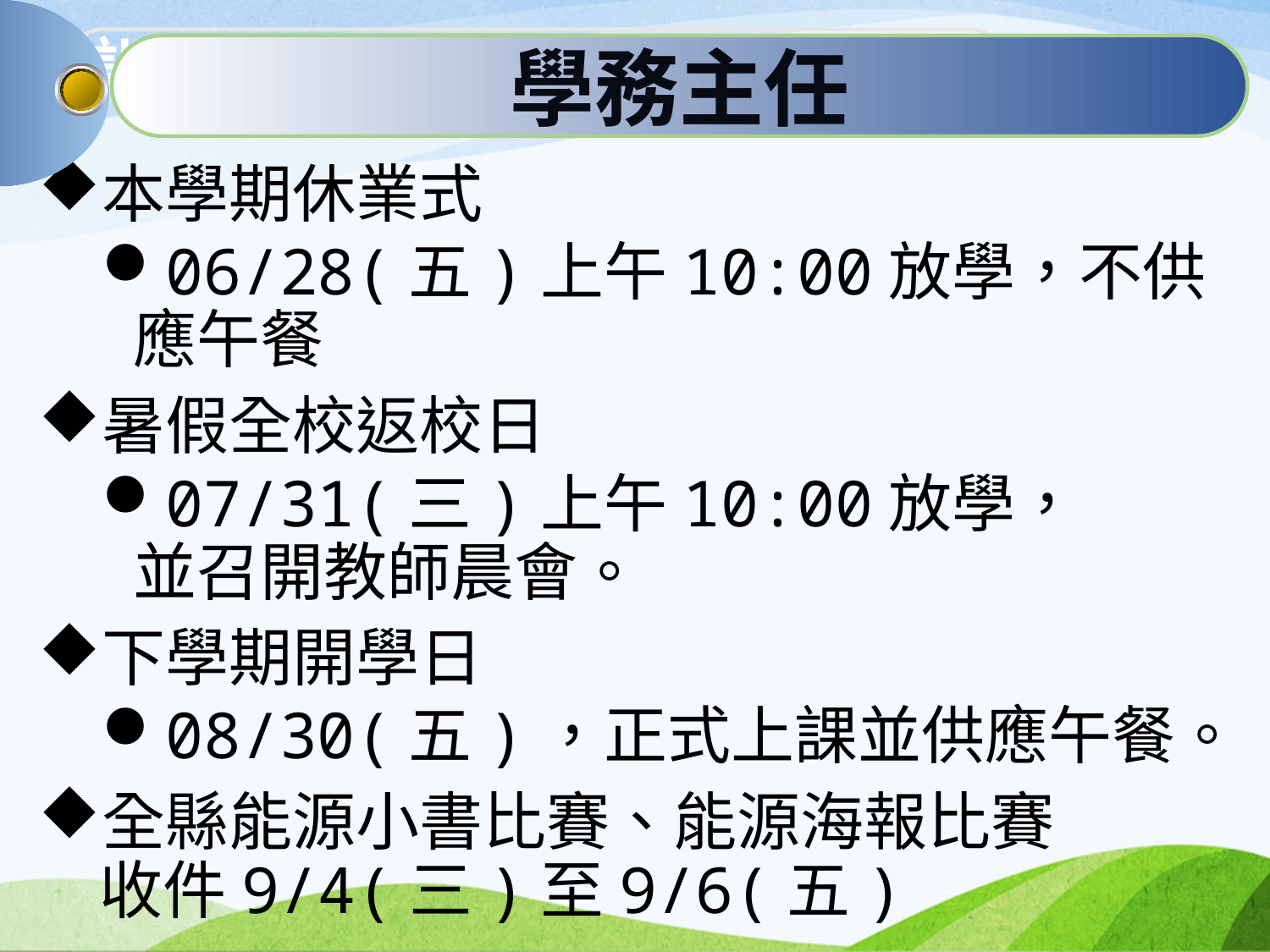

訓育組
學務主任

本學期休業式
06/28(五)上午10:00放學，不供應午餐
暑假全校返校日
07/31(三)上午10:00放學，
並召開教師晨會。
下學期開學日
08/30(五)，正式上課並供應午餐。
全縣能源小書比賽、能源海報比賽
收件9/4(三)至9/6(五)